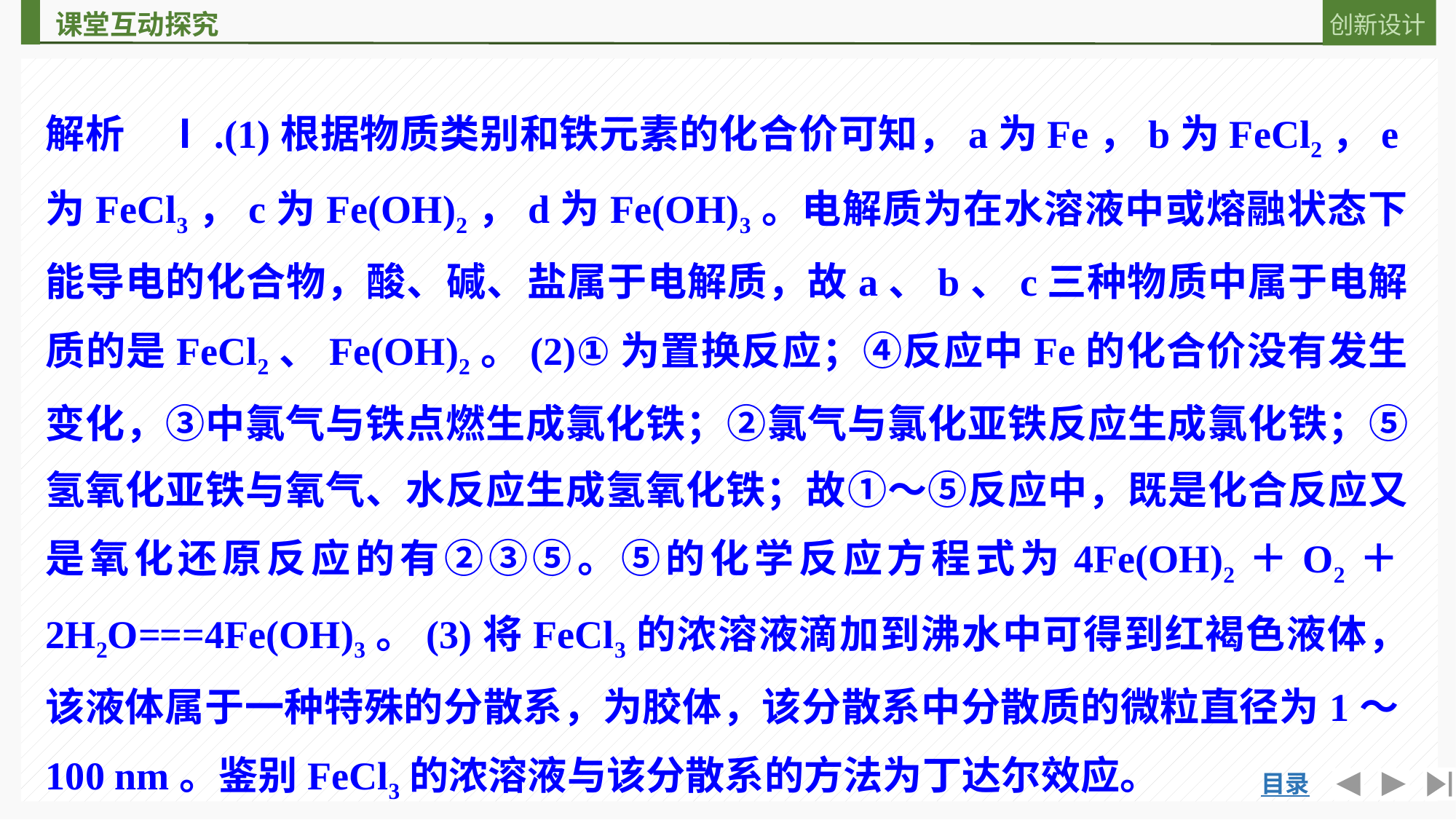

解析　Ⅰ.(1)根据物质类别和铁元素的化合价可知，a为Fe，b为FeCl2，e为FeCl3，c为Fe(OH)2，d为Fe(OH)3。电解质为在水溶液中或熔融状态下能导电的化合物，酸、碱、盐属于电解质，故a、b、c三种物质中属于电解质的是FeCl2、Fe(OH)2。(2)①为置换反应；④反应中Fe的化合价没有发生变化，③中氯气与铁点燃生成氯化铁；②氯气与氯化亚铁反应生成氯化铁；⑤氢氧化亚铁与氧气、水反应生成氢氧化铁；故①～⑤反应中，既是化合反应又是氧化还原反应的有②③⑤。⑤的化学反应方程式为4Fe(OH)2＋O2＋2H2O===4Fe(OH)3。(3)将FeCl3的浓溶液滴加到沸水中可得到红褐色液体，该液体属于一种特殊的分散系，为胶体，该分散系中分散质的微粒直径为1～100 nm。鉴别FeCl3的浓溶液与该分散系的方法为丁达尔效应。